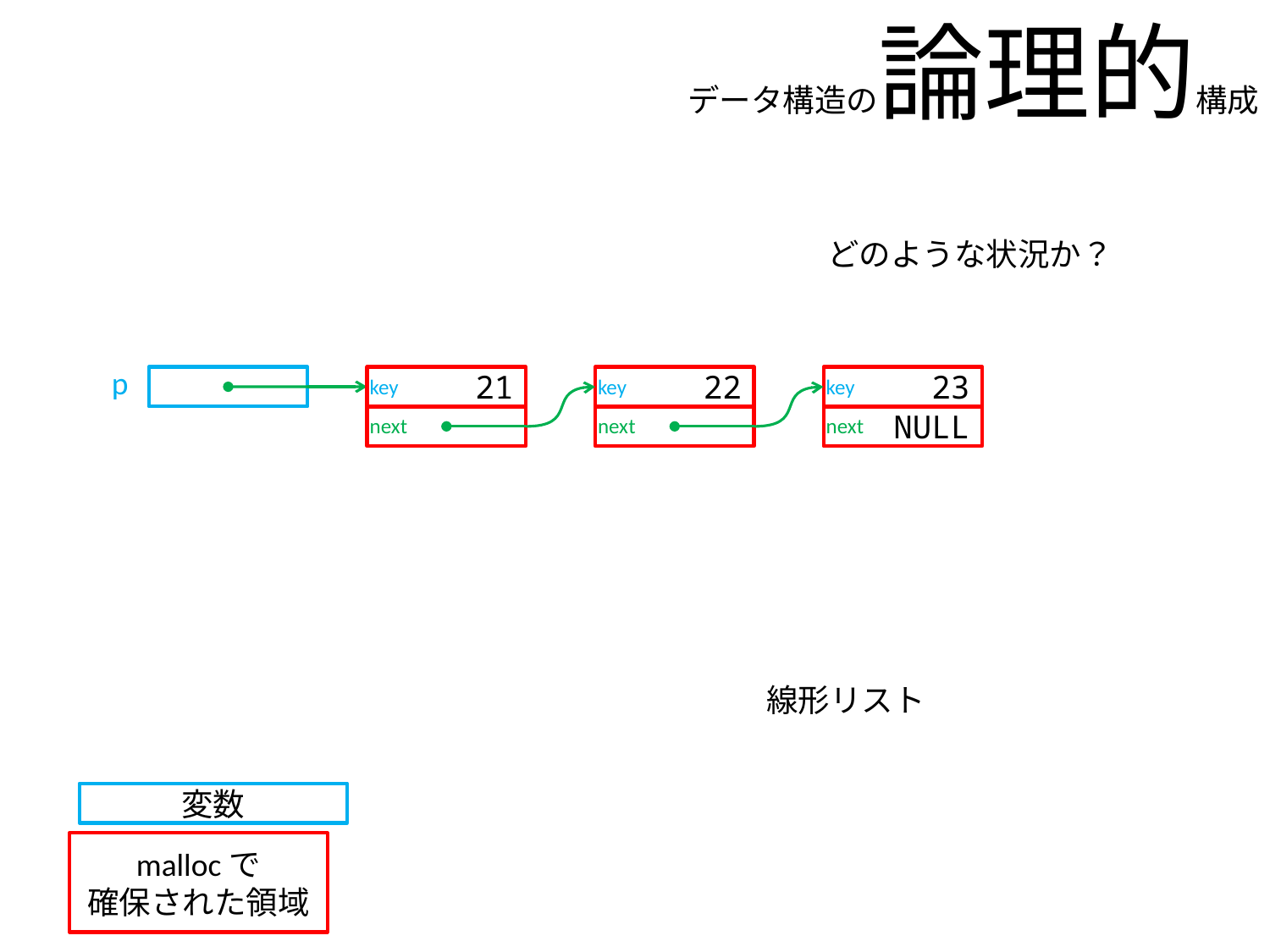

データ構造の論理的構成
どのような状況か？
p

key
21
key
22
key
23
next

next

next
NULL
線形リスト
変数
mallocで
確保された領域